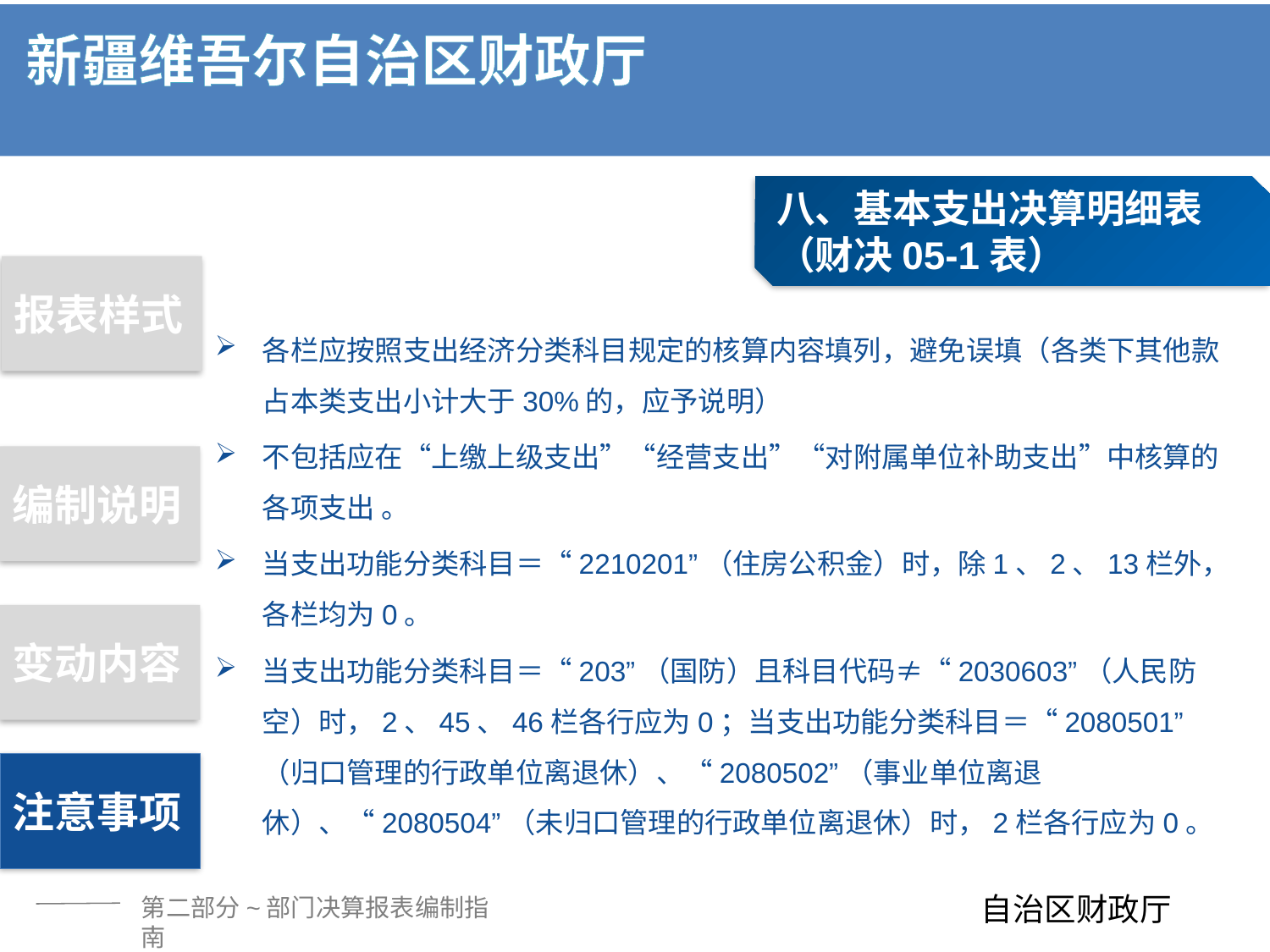

八、基本支出决算明细表
（财决05-1表）
报表样式
各栏应按照支出经济分类科目规定的核算内容填列，避免误填（各类下其他款占本类支出小计大于30%的，应予说明）
不包括应在“上缴上级支出”“经营支出”“对附属单位补助支出”中核算的各项支出 。
当支出功能分类科目＝“2210201”（住房公积金）时，除1、2、13栏外，各栏均为0。
当支出功能分类科目＝“203”（国防）且科目代码≠“2030603”（人民防空）时，2、45、46栏各行应为0；当支出功能分类科目＝“2080501”（归口管理的行政单位离退休）、“2080502”（事业单位离退休）、“2080504”（未归口管理的行政单位离退休）时，2栏各行应为0。

编制说明
变动内容
注意事项
第二部分~部门决算报表编制指南
52